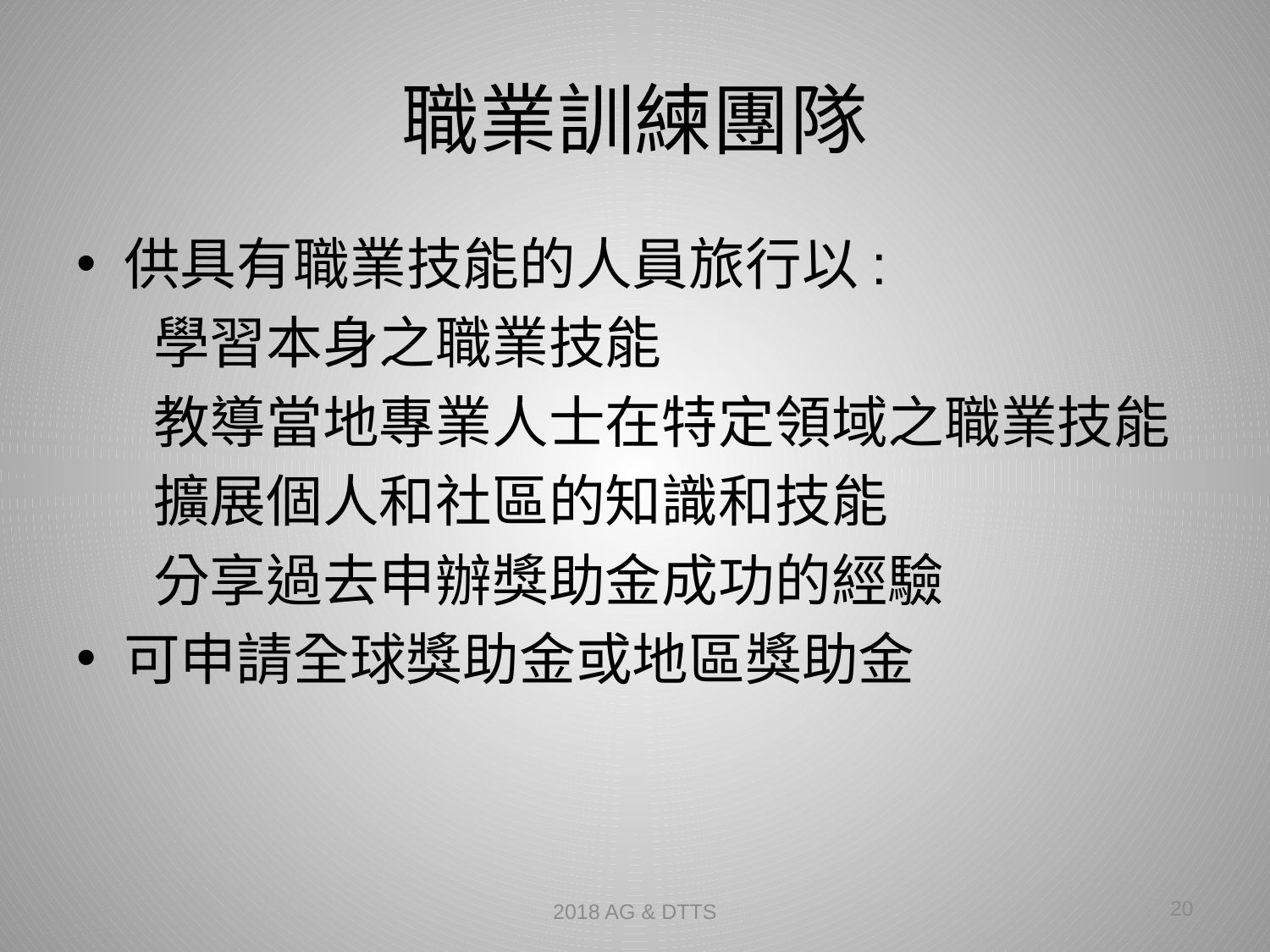

# 職業訓練團隊
供具有職業技能的人員旅行以:
     學習本身之職業技能
     教導當地專業人士在特定領域之職業技能
     擴展個人和社區的知識和技能
     分享過去申辦獎助金成功的經驗
可申請全球獎助金或地區獎助金
20
2018 AG & DTTS